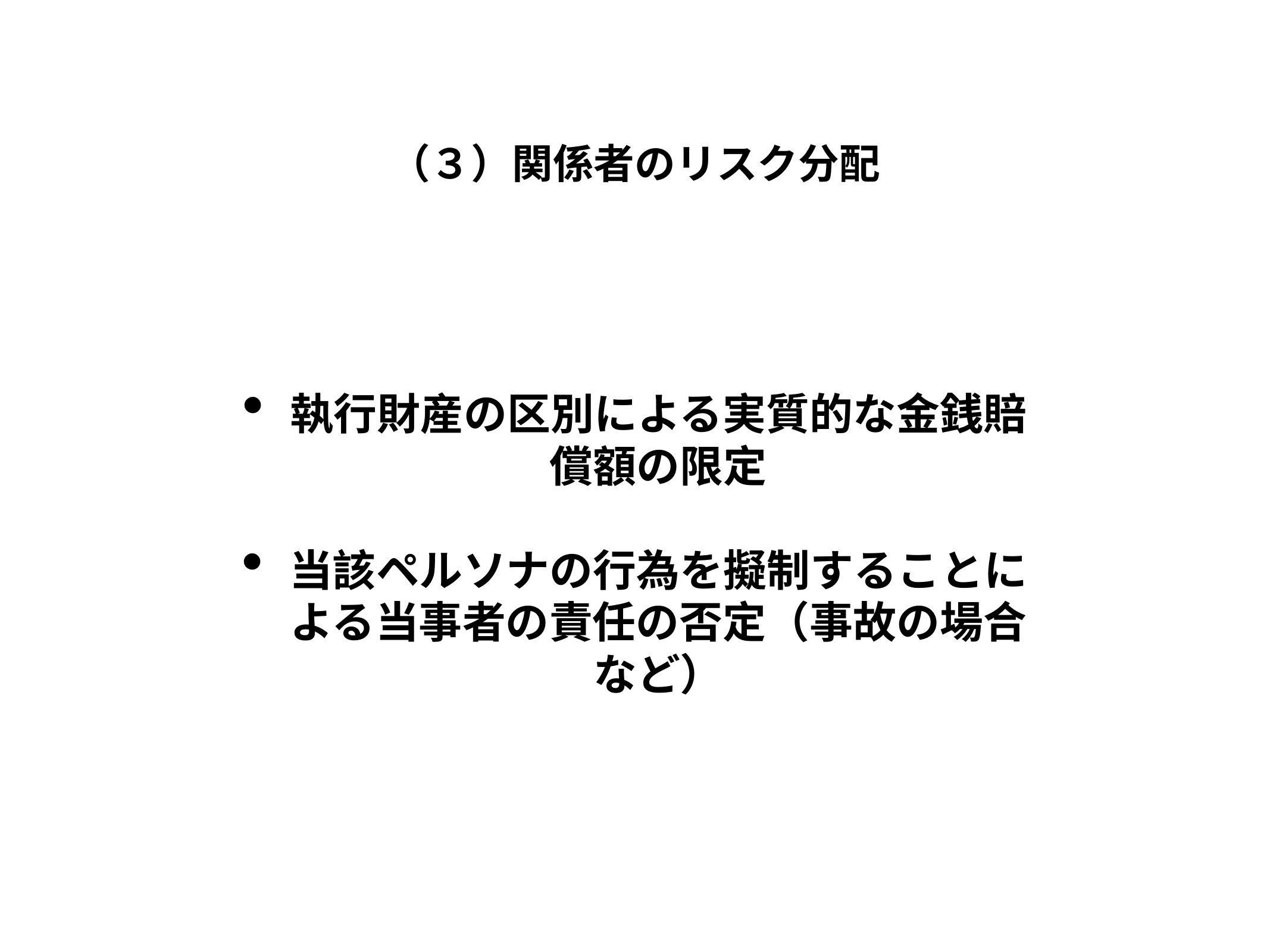

（３）関係者のリスク分配
執行財産の区別による実質的な金銭賠償額の限定

当該ペルソナの行為を擬制することによる当事者の責任の否定（事故の場合など）